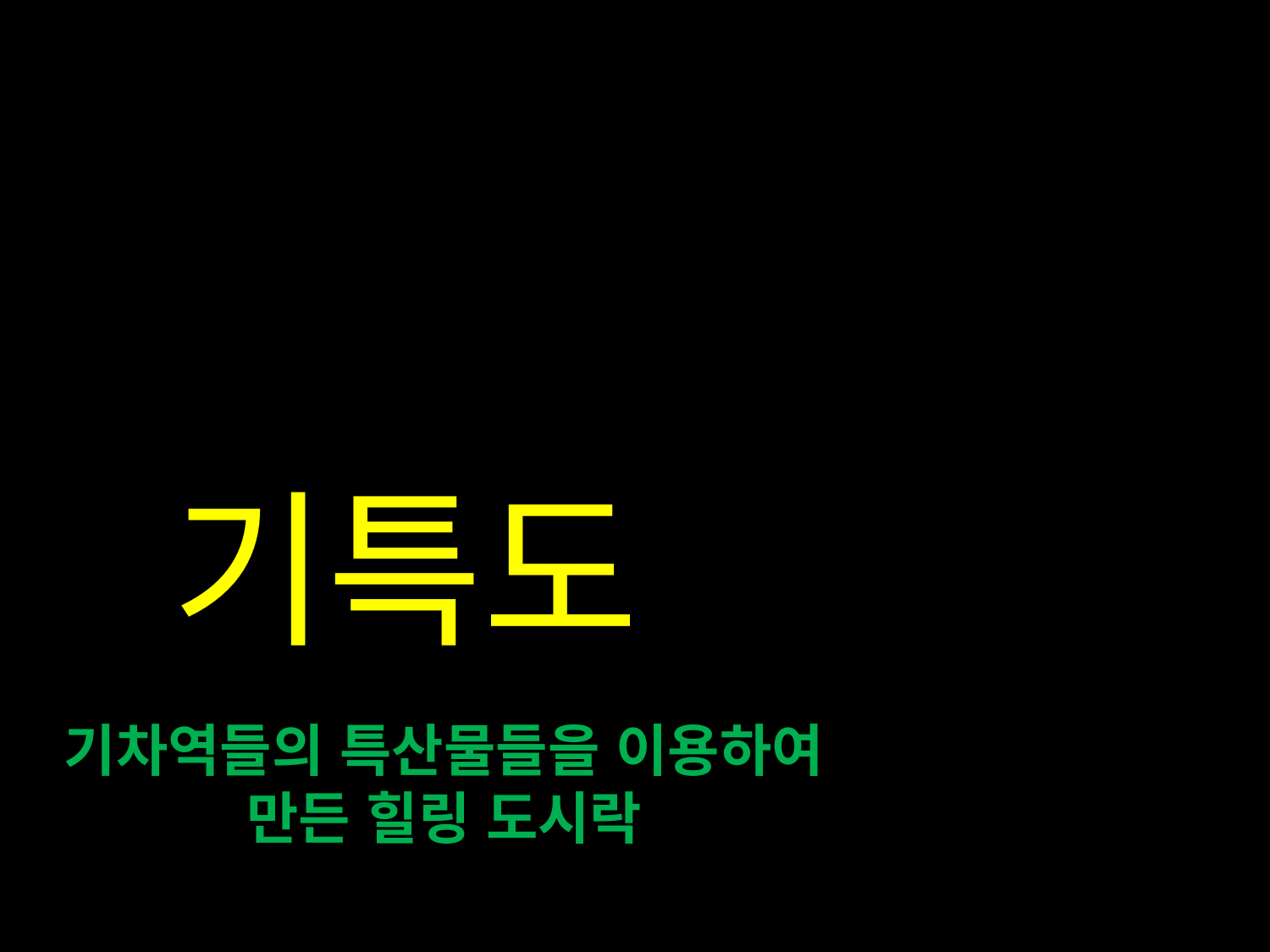

# 기특도
기차역들의 특산물들을 이용하여 만든 힐링 도시락